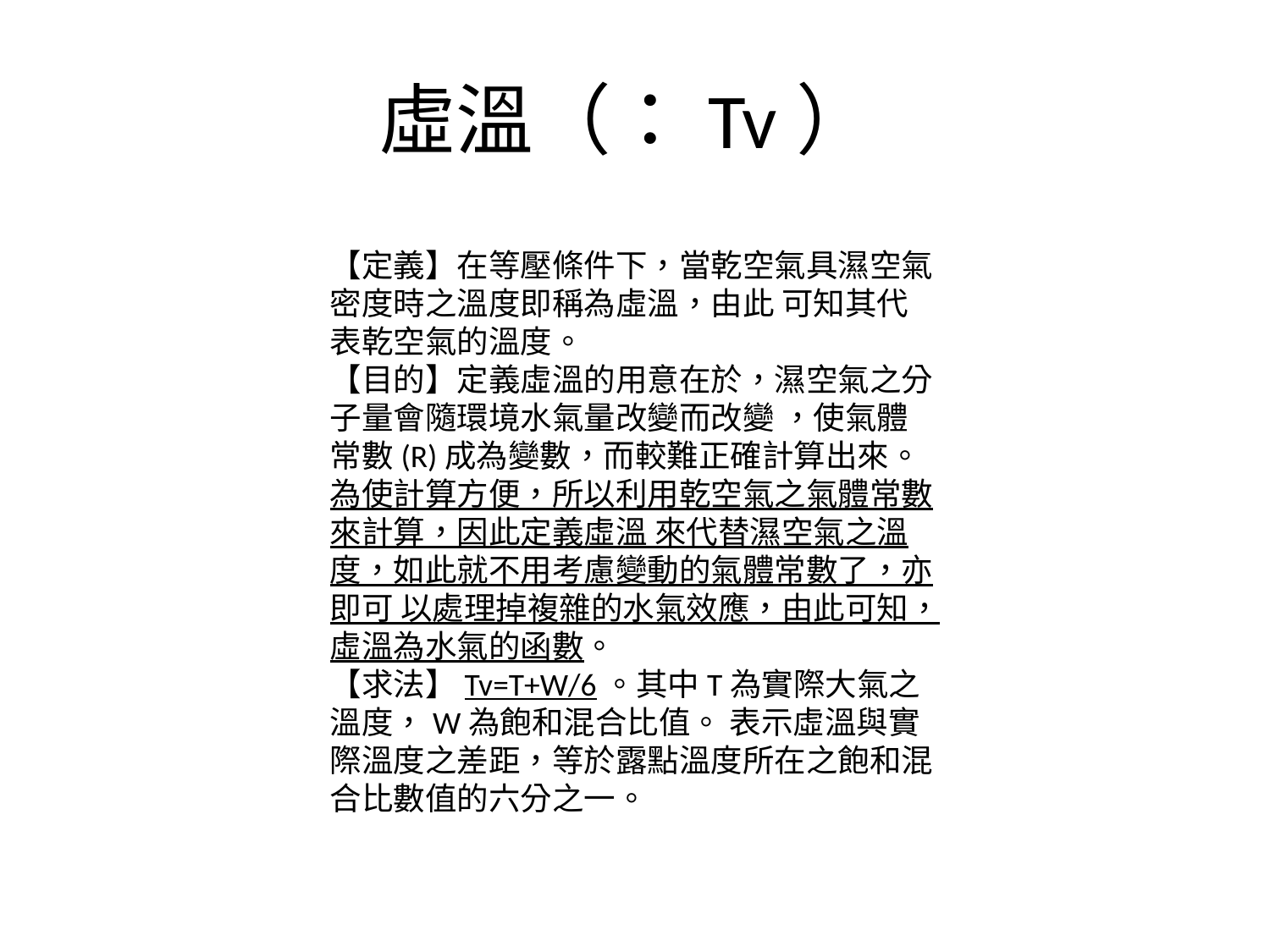

# 虛溫（：Tv）
【定義】在等壓條件下，當乾空氣具濕空氣密度時之溫度即稱為虛溫，由此 可知其代表乾空氣的溫度。
【目的】定義虛溫的用意在於，濕空氣之分子量會隨環境水氣量改變而改變 ，使氣體常數(R)成為變數，而較難正確計算出來。 為使計算方便，所以利用乾空氣之氣體常數來計算，因此定義虛溫 來代替濕空氣之溫度，如此就不用考慮變動的氣體常數了，亦即可 以處理掉複雜的水氣效應，由此可知，虛溫為水氣的函數。
【求法】Tv=T+W/6。其中T為實際大氣之溫度，W為飽和混合比值。 表示虛溫與實際溫度之差距，等於露點溫度所在之飽和混 合比數值的六分之一。